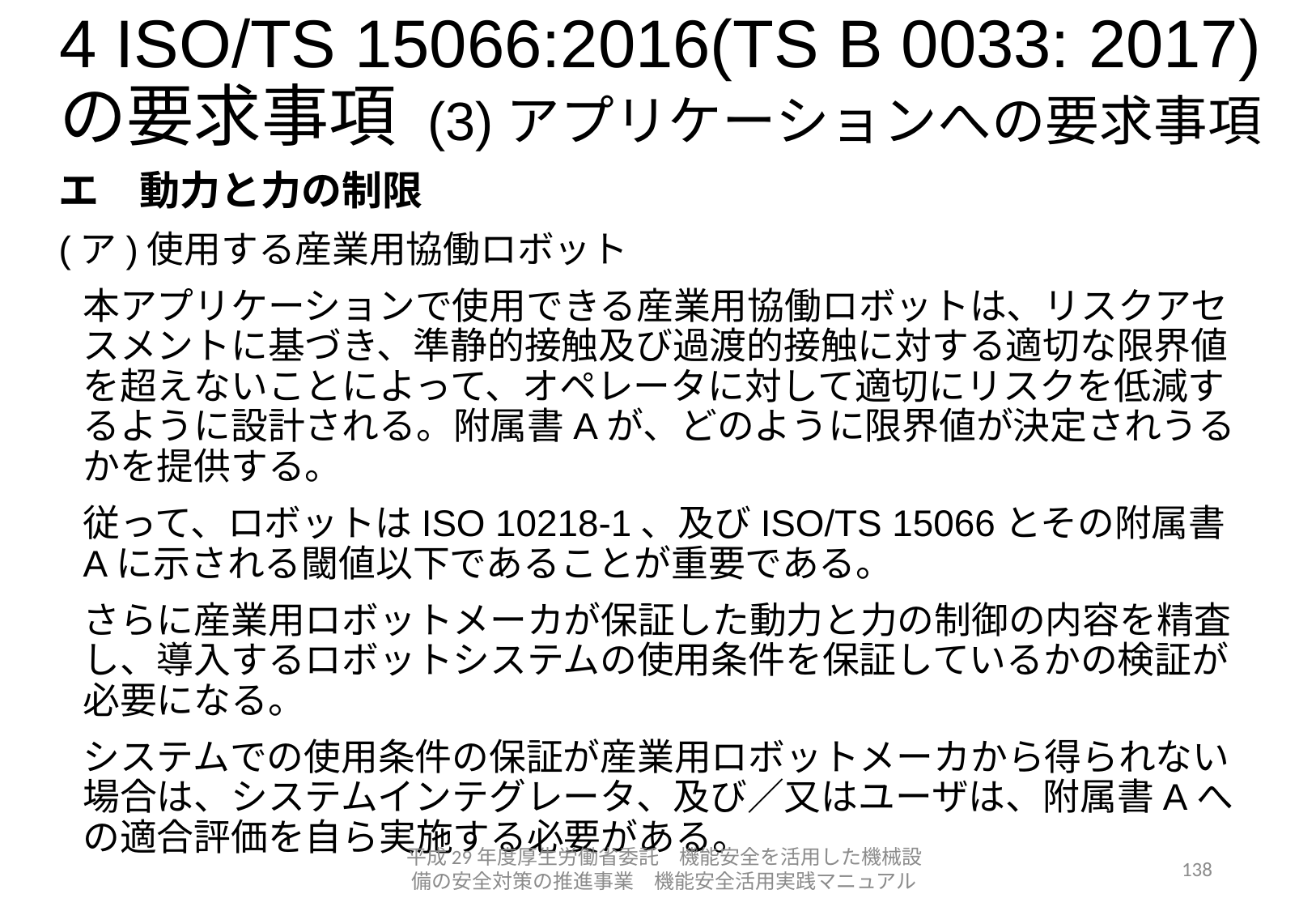

# 4 ISO/TS 15066:2016(TS B 0033: 2017) の要求事項 (3)アプリケーションへの要求事項
エ　動力と力の制限
(ア)使用する産業用協働ロボット
本アプリケーションで使用できる産業用協働ロボットは、リスクアセスメントに基づき、準静的接触及び過渡的接触に対する適切な限界値を超えないことによって、オペレータに対して適切にリスクを低減するように設計される。附属書Aが、どのように限界値が決定されうるかを提供する。
従って、ロボットはISO 10218-1、及びISO/TS 15066とその附属書Aに示される閾値以下であることが重要である。
さらに産業用ロボットメーカが保証した動力と力の制御の内容を精査し、導入するロボットシステムの使用条件を保証しているかの検証が必要になる。
システムでの使用条件の保証が産業用ロボットメーカから得られない場合は、システムインテグレータ、及び／又はユーザは、附属書Aへの適合評価を自ら実施する必要がある。
平成29年度厚生労働省委託　機能安全を活用した機械設備の安全対策の推進事業　機能安全活用実践マニュアル
138